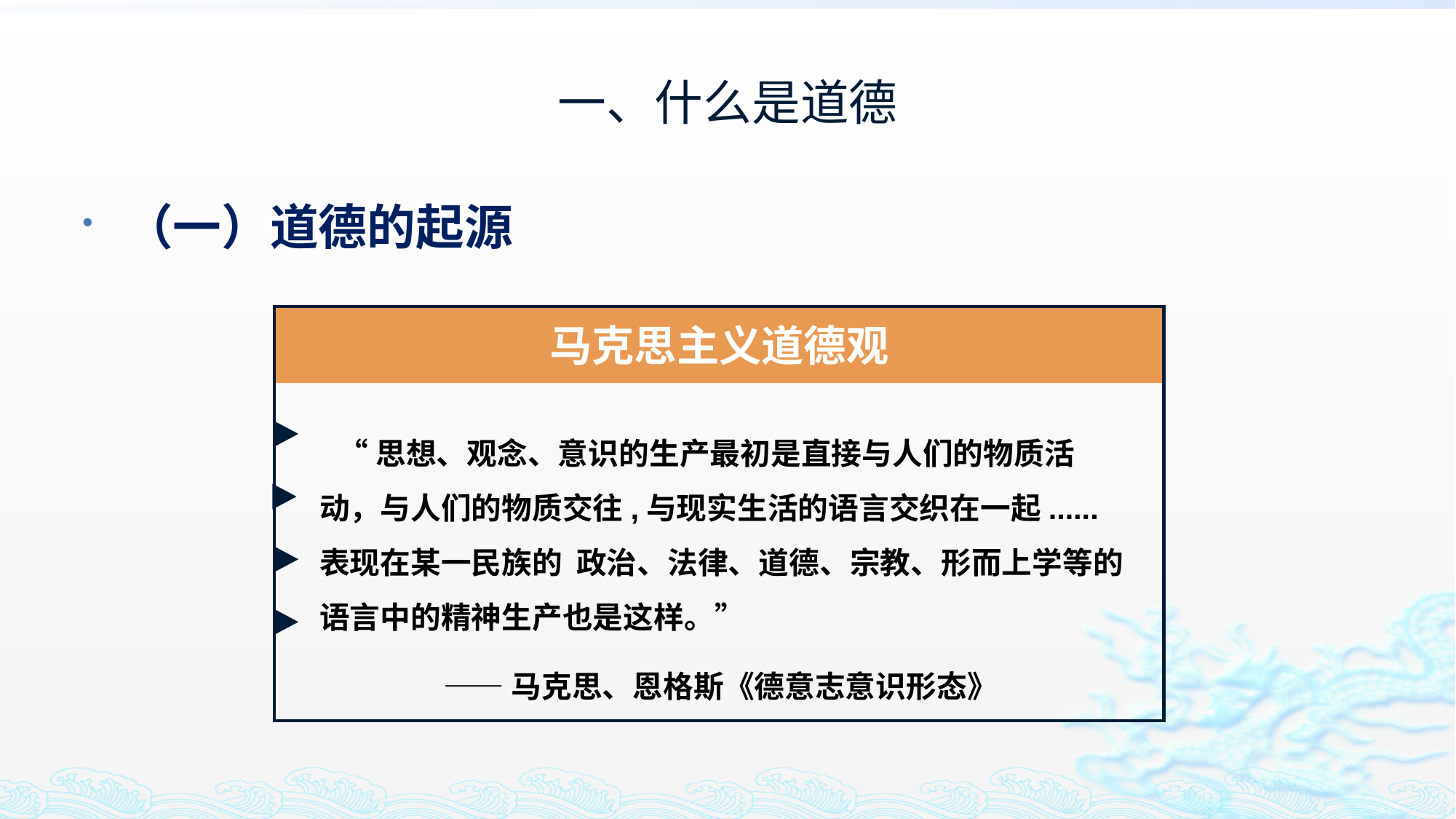

# 一、什么是道德
（一）道德的起源

马克思主义道德观
   “思想、观念、意识的生产最初是直接与人们的物质活动，与人们的物质交往,与现实生活的语言交织在一起......表现在某一民族的  政治、法律、道德、宗教、形而上学等的语言中的精神生产也是这样。”
                    ——马克思、恩格斯《德意志意识形态》